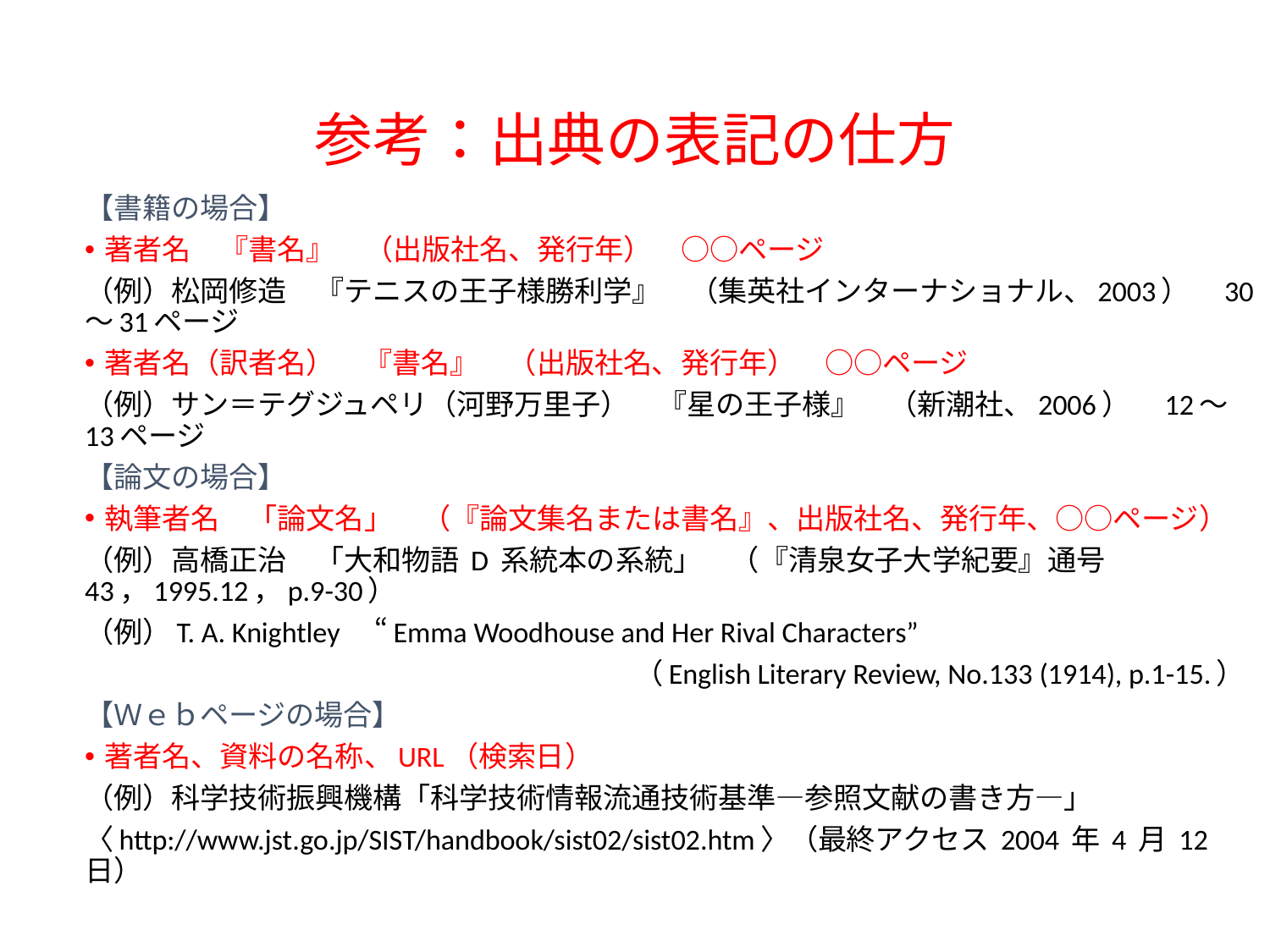

# 参考：出典の表記の仕方
【書籍の場合】
著者名　『書名』　（出版社名、発行年）　○○ページ
（例）松岡修造　『テニスの王子様勝利学』　（集英社インターナショナル、2003）　30～31ページ
著者名（訳者名）　『書名』　（出版社名、発行年）　○○ページ
（例）サン＝テグジュペリ（河野万里子）　『星の王子様』　（新潮社、2006）　12～13ページ
【論文の場合】
執筆者名　「論文名」　（『論文集名または書名』、出版社名、発行年、○○ページ）
（例）高橋正治　「大和物語 D 系統本の系統」　（『清泉女子大学紀要』通号 43，1995.12，p.9-30）
（例）T. A. Knightley　“Emma Woodhouse and Her Rival Characters”
　　　　　　　　　　　　　　　　　　     （English Literary Review, No.133 (1914), p.1-15.）
【Ｗｅｂページの場合】
著者名、資料の名称、URL（検索日）
（例）科学技術振興機構「科学技術情報流通技術基準―参照文献の書き方―」
〈http://www.jst.go.jp/SIST/handbook/sist02/sist02.htm〉（最終アクセス 2004 年 4 月 12 日）